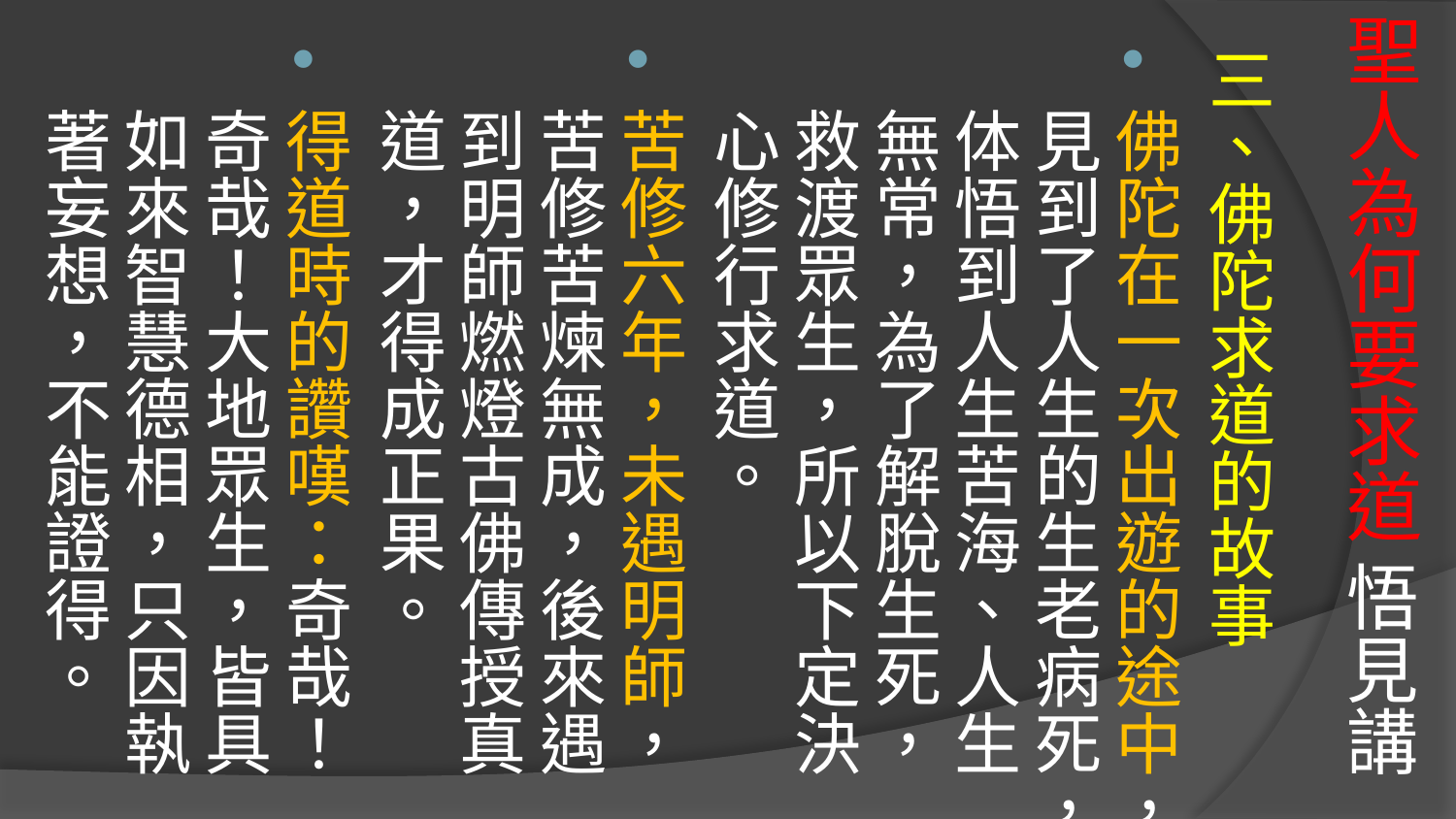

# 聖人為何要求道 悟見講
三、佛陀求道的故事
佛陀在一次出遊的途中，見到了人生的生老病死，体悟到人生苦海、人生無常，為了解脫生死，救渡眾生，所以下定決心修行求道。
苦修六年，未遇明師，苦修苦煉無成，後來遇到明師燃燈古佛傳授真道，才得成正果。
得道時的讚嘆：奇哉！奇哉！大地眾生，皆具如來智慧德相，只因執著妄想，不能證得。